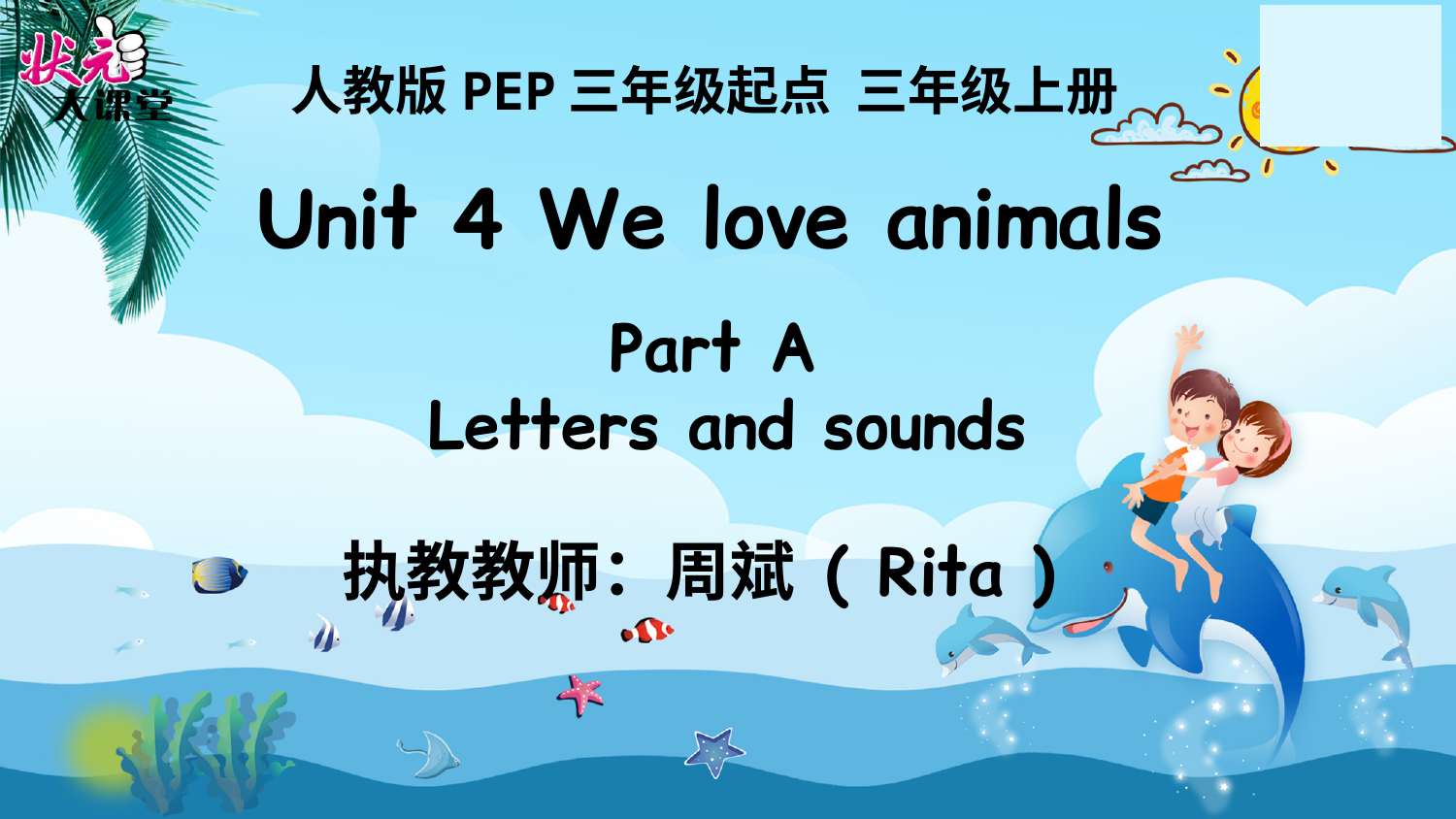

人教版PEP三年级起点  三年级上册
Unit 4 We love animals
Part A
Letters and sounds
执教教师：周斌 ( Rita )